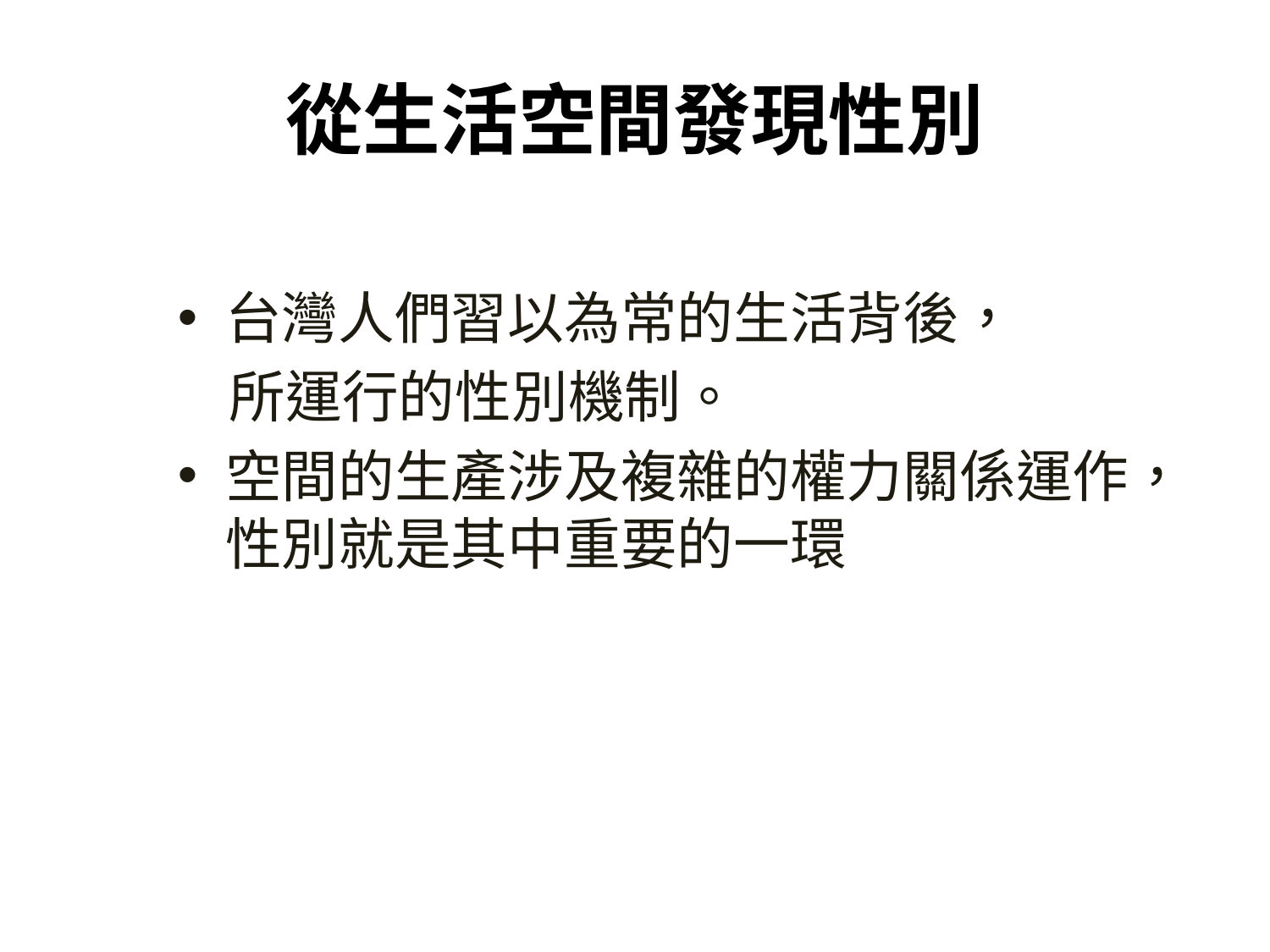

# 從生活空間發現性別
台灣人們習以為常的生活背後，
   所運行的性別機制。
空間的生產涉及複雜的權力關係運作，性別就是其中重要的一環